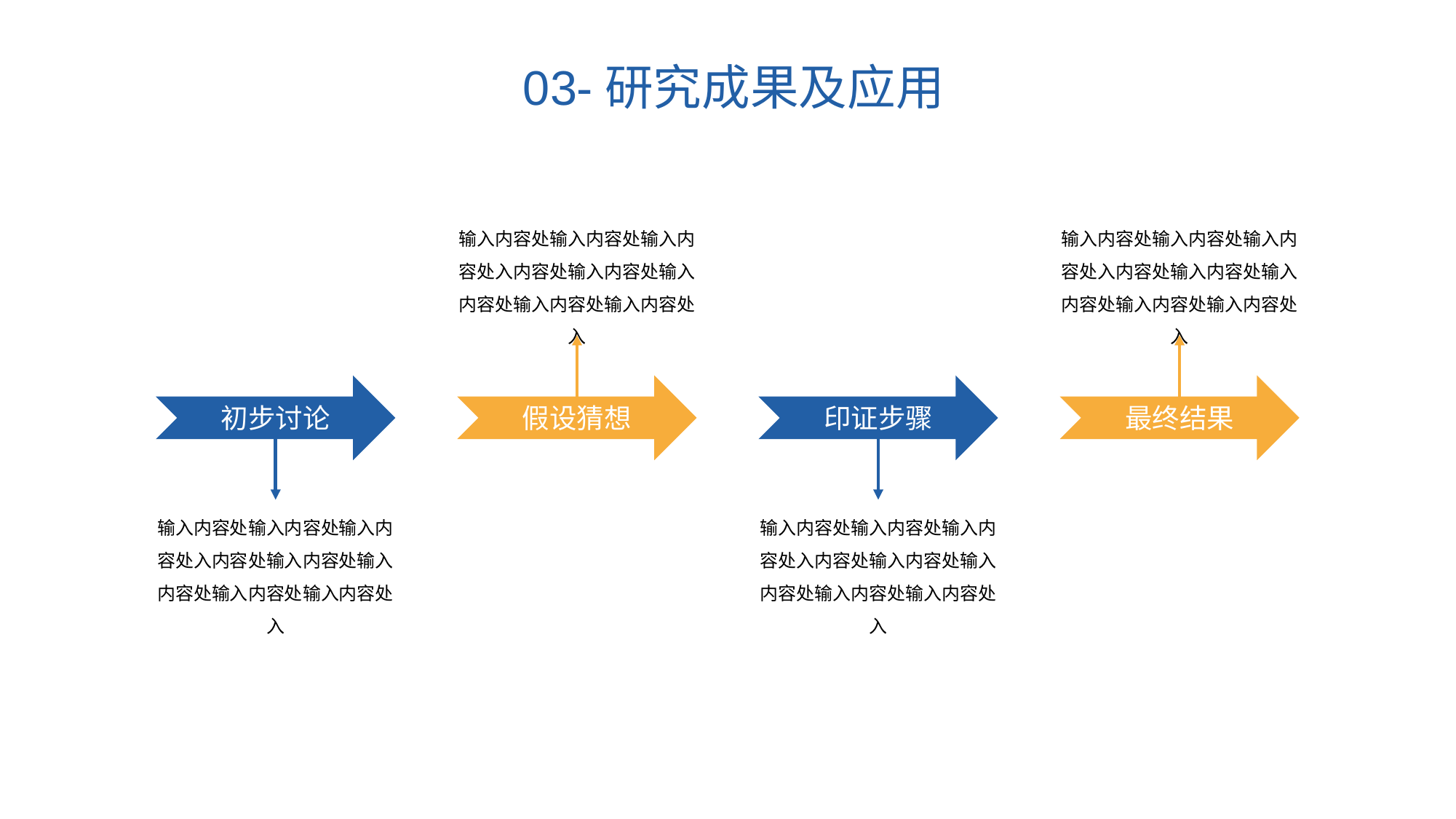

03-研究成果及应用
输入内容处输入内容处输入内容处入内容处输入内容处输入内容处输入内容处输入内容处入
输入内容处输入内容处输入内容处入内容处输入内容处输入内容处输入内容处输入内容处入

初步讨论
假设猜想
印证步骤
最终结果
输入内容处输入内容处输入内容处入内容处输入内容处输入内容处输入内容处输入内容处入
输入内容处输入内容处输入内容处入内容处输入内容处输入内容处输入内容处输入内容处入